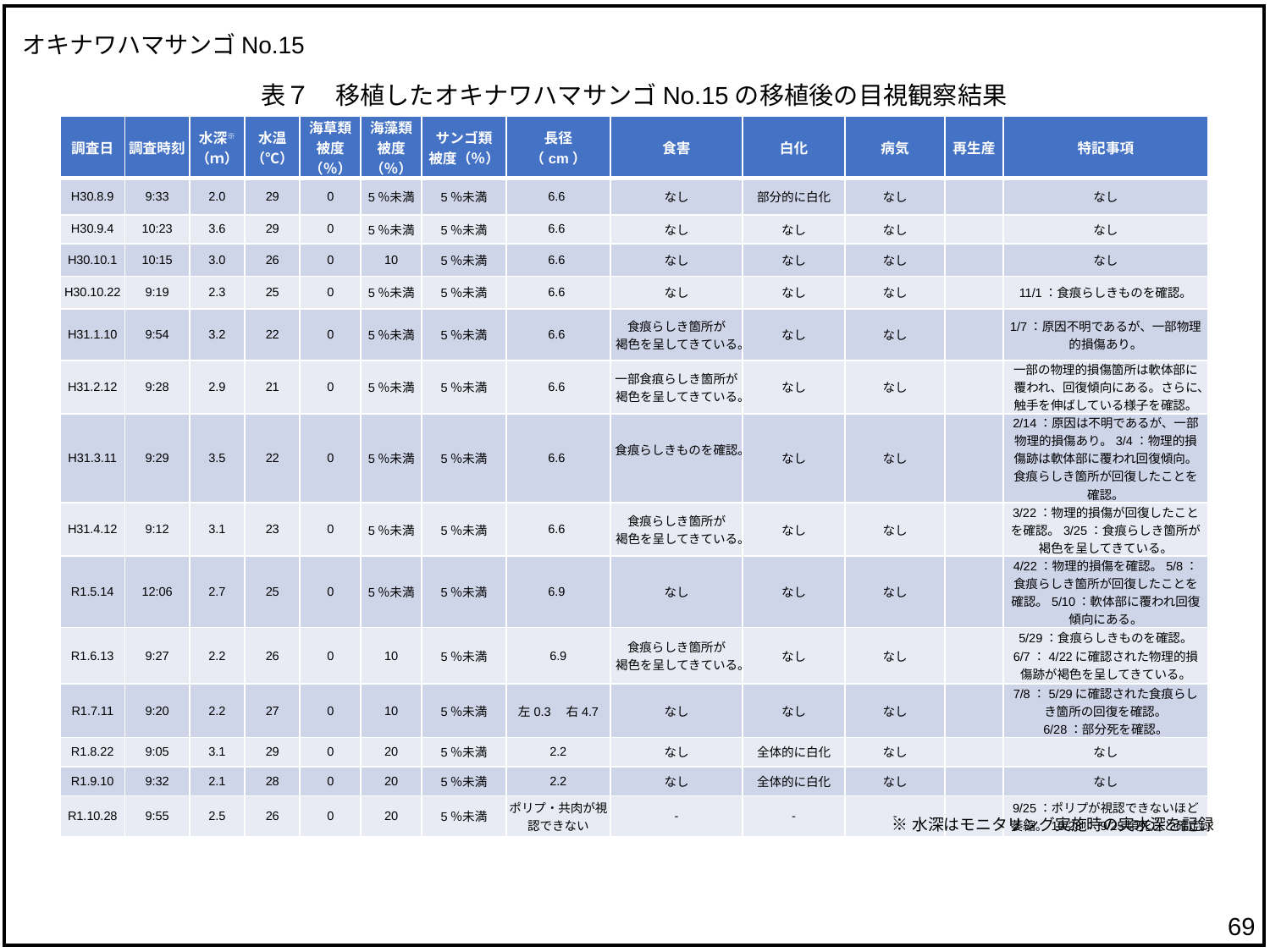

オキナワハマサンゴNo.15
表７　移植したオキナワハマサンゴNo.15の移植後の目視観察結果
| 調査日 | 調査時刻 | 水深※ （ｍ） | 水温 （℃） | 海草類 被度（％） | 海藻類 被度（％） | サンゴ類 被度（％） | 長径 （cm） | 食害 | 白化 | 病気 | 再生産 | 特記事項 |
| --- | --- | --- | --- | --- | --- | --- | --- | --- | --- | --- | --- | --- |
| H30.8.9 | 9:33 | 2.0 | 29 | 0 | 5％未満 | 5％未満 | 6.6 | なし | 部分的に白化 | なし |  | なし |
| H30.9.4 | 10:23 | 3.6 | 29 | 0 | 5％未満 | 5％未満 | 6.6 | なし | なし | なし |  | なし |
| H30.10.1 | 10:15 | 3.0 | 26 | 0 | 10 | 5％未満 | 6.6 | なし | なし | なし |  | なし |
| H30.10.22 | 9:19 | 2.3 | 25 | 0 | 5％未満 | 5％未満 | 6.6 | なし | なし | なし |  | 11/1：食痕らしきものを確認。 |
| H31.1.10 | 9:54 | 3.2 | 22 | 0 | 5％未満 | 5％未満 | 6.6 | 食痕らしき箇所が 褐色を呈してきている。 | なし | なし |  | 1/7：原因不明であるが、一部物理的損傷あり。 |
| H31.2.12 | 9:28 | 2.9 | 21 | 0 | 5％未満 | 5％未満 | 6.6 | 一部食痕らしき箇所が 褐色を呈してきている。 | なし | なし |  | 一部の物理的損傷箇所は軟体部に覆われ、回復傾向にある。さらに、触手を伸ばしている様子を確認。 |
| H31.3.11 | 9:29 | 3.5 | 22 | 0 | 5％未満 | 5％未満 | 6.6 | 食痕らしきものを確認。 | なし | なし |  | 2/14：原因は不明であるが、一部物理的損傷あり。3/4：物理的損傷跡は軟体部に覆われ回復傾向。食痕らしき箇所が回復したことを確認。 |
| H31.4.12 | 9:12 | 3.1 | 23 | 0 | 5％未満 | 5％未満 | 6.6 | 食痕らしき箇所が 褐色を呈してきている。 | なし | なし |  | 3/22：物理的損傷が回復したことを確認。3/25：食痕らしき箇所が褐色を呈してきている。 |
| R1.5.14 | 12:06 | 2.7 | 25 | 0 | 5％未満 | 5％未満 | 6.9 | なし | なし | なし |  | 4/22：物理的損傷を確認。5/8：食痕らしき箇所が回復したことを確認。5/10：軟体部に覆われ回復傾向にある。 |
| R1.6.13 | 9:27 | 2.2 | 26 | 0 | 10 | 5％未満 | 6.9 | 食痕らしき箇所が 褐色を呈してきている。 | なし | なし |  | 5/29：食痕らしきものを確認。 6/7：4/22に確認された物理的損傷跡が褐色を呈してきている。 |
| R1.7.11 | 9:20 | 2.2 | 27 | 0 | 10 | 5％未満 | 左0.3　右4.7 | なし | なし | なし |  | 7/8：5/29に確認された食痕らしき箇所の回復を確認。 6/28：部分死を確認。 |
| R1.8.22 | 9:05 | 3.1 | 29 | 0 | 20 | 5％未満 | 2.2 | なし | 全体的に白化 | なし |  | なし |
| R1.9.10 | 9:32 | 2.1 | 28 | 0 | 20 | 5％未満 | 2.2 | なし | 全体的に白化 | なし |  | なし |
| R1.10.28 | 9:55 | 2.5 | 26 | 0 | 20 | 5％未満 | ポリプ・共肉が視認できない | - | - | - |  | 9/25：ポリプが視認できないほど萎縮。10/28：9/25頃死亡と確定。 |
※水深はモニタリング実施時の実水深を記録
69